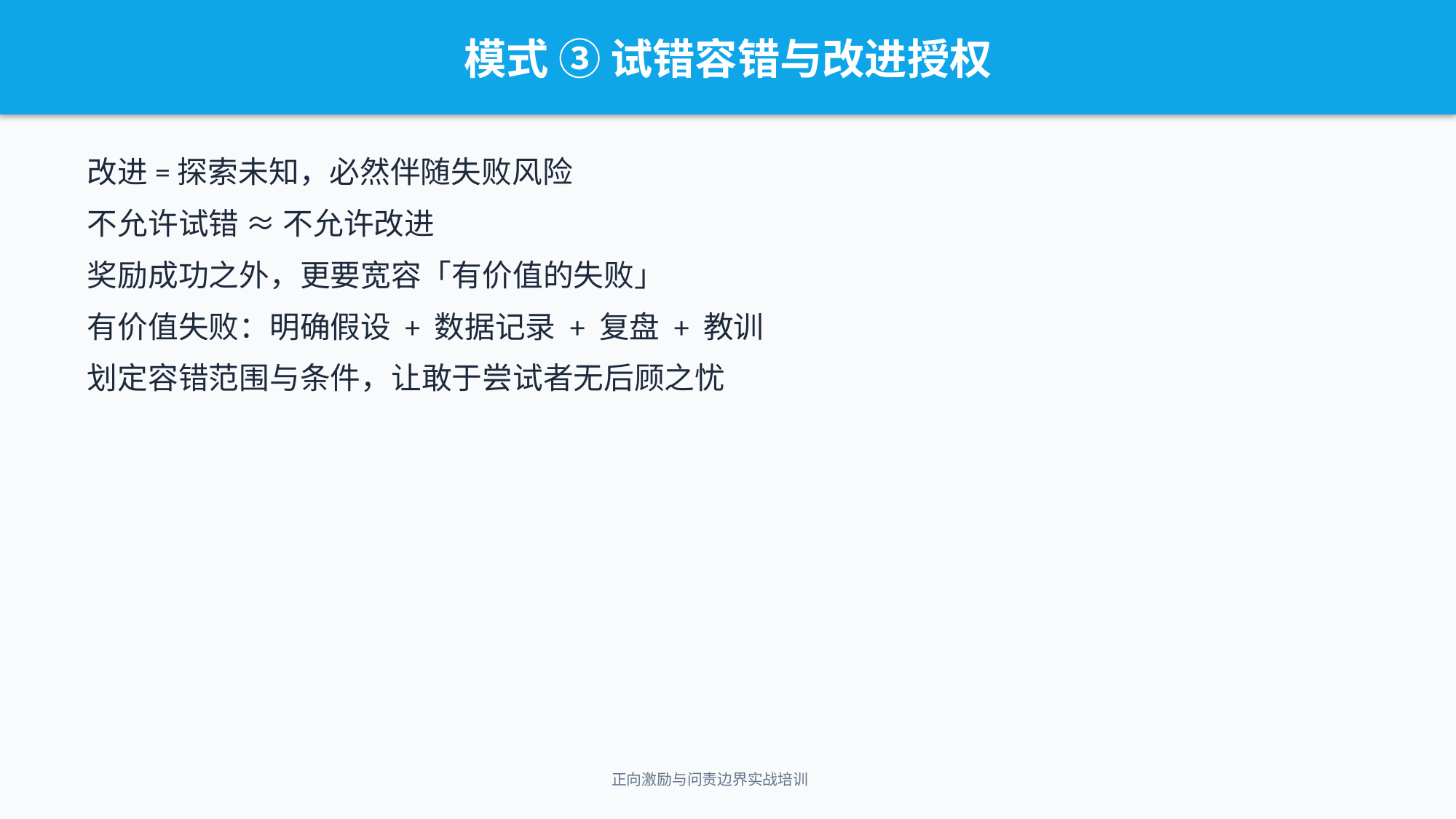

模式 ③ 试错容错与改进授权
改进=探索未知，必然伴随失败风险
不允许试错 ≈ 不允许改进
奖励成功之外，更要宽容「有价值的失败」
有价值失败：明确假设 + 数据记录 + 复盘 + 教训
划定容错范围与条件，让敢于尝试者无后顾之忧
正向激励与问责边界实战培训